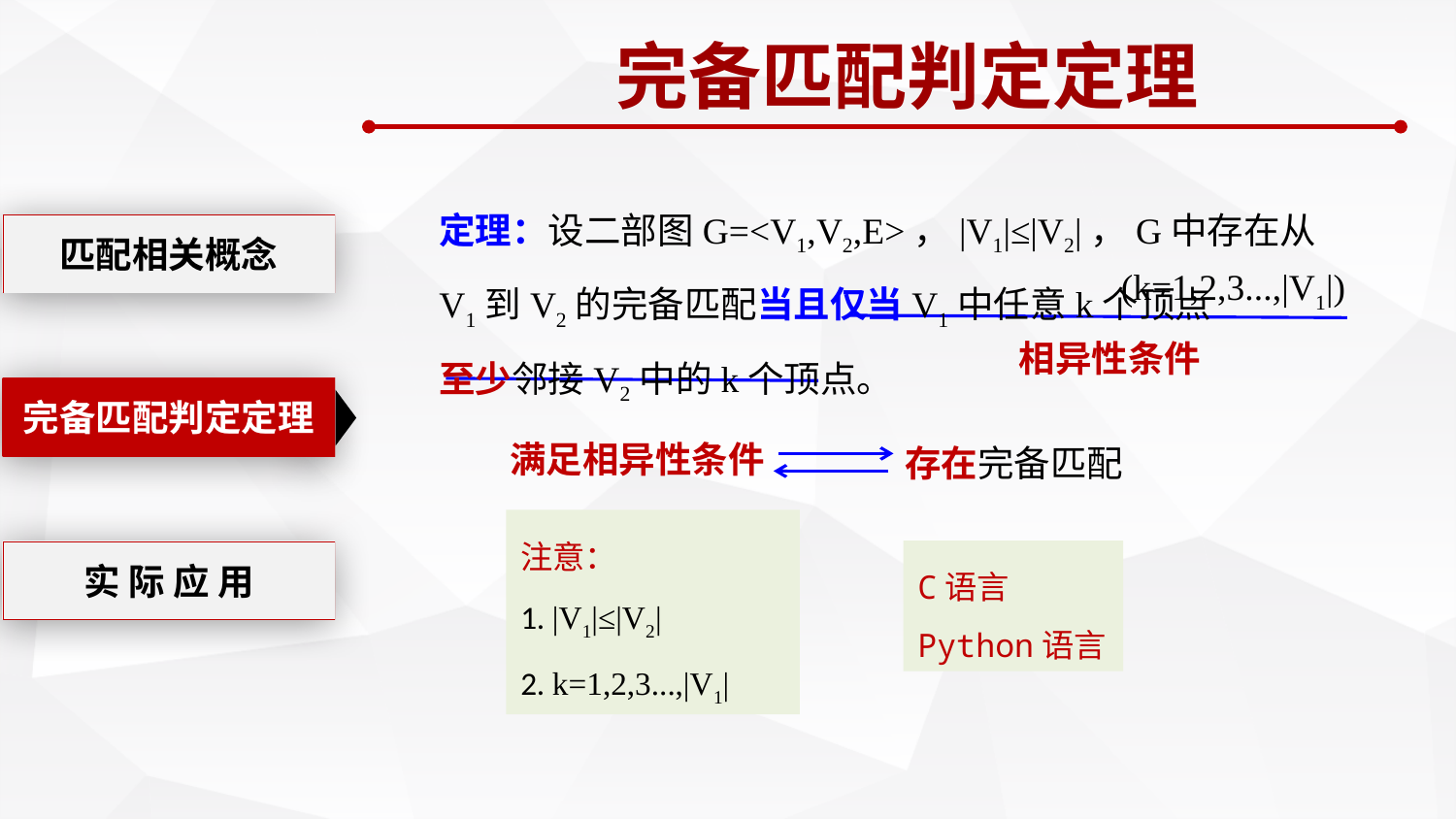

完备匹配判定定理
定理：设二部图G=<V1,V2,E>，|V1|≤|V2|，G中存在从V1到V2的完备匹配当且仅当V1中任意k个顶点
至少邻接V2中的k个顶点。
(k=1,2,3...,|V1|)
匹配相关概念
相异性条件
完备匹配判定定理

存在完备匹配
满足相异性条件
注意：
1. |V1|≤|V2|
2. k=1,2,3...,|V1|
C语言
Python语言
实 际 应 用